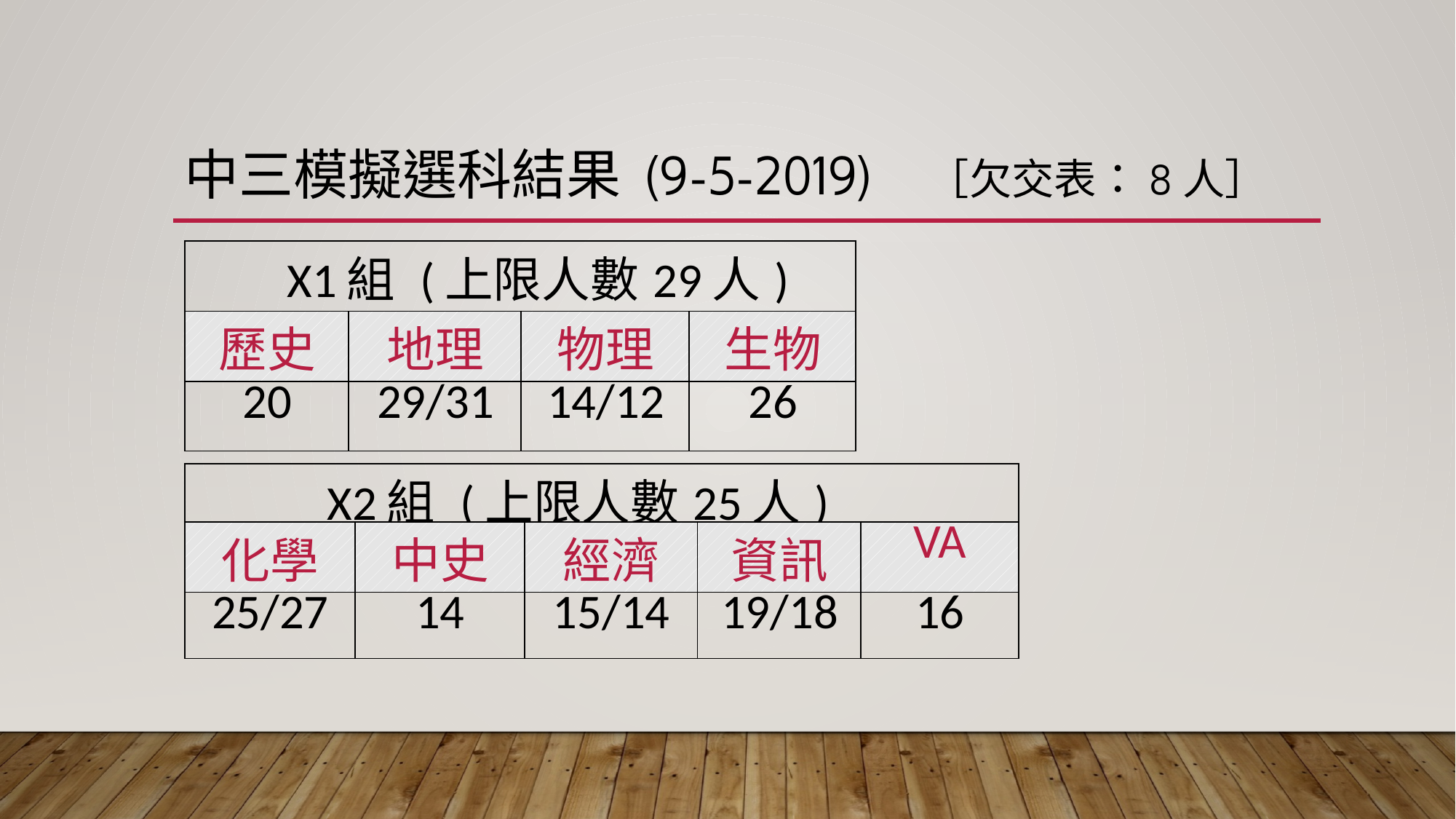

# 中三模擬選科結果 (9-5-2019)　［欠交表：8人］

| X1組 (上限人數29人) |  |  |  |
| --- | --- | --- | --- |
| 歷史 | 地理 | 物理 | 生物 |
| 20 | 29/31 | 14/12 | 26 |
| X2組 (上限人數25人) |
| --- |
| 化學 | 中史 | 經濟 | 資訊 | VA |
| --- | --- | --- | --- | --- |
| 25/27 | 14 | 15/14 | 19/18 | 16 |